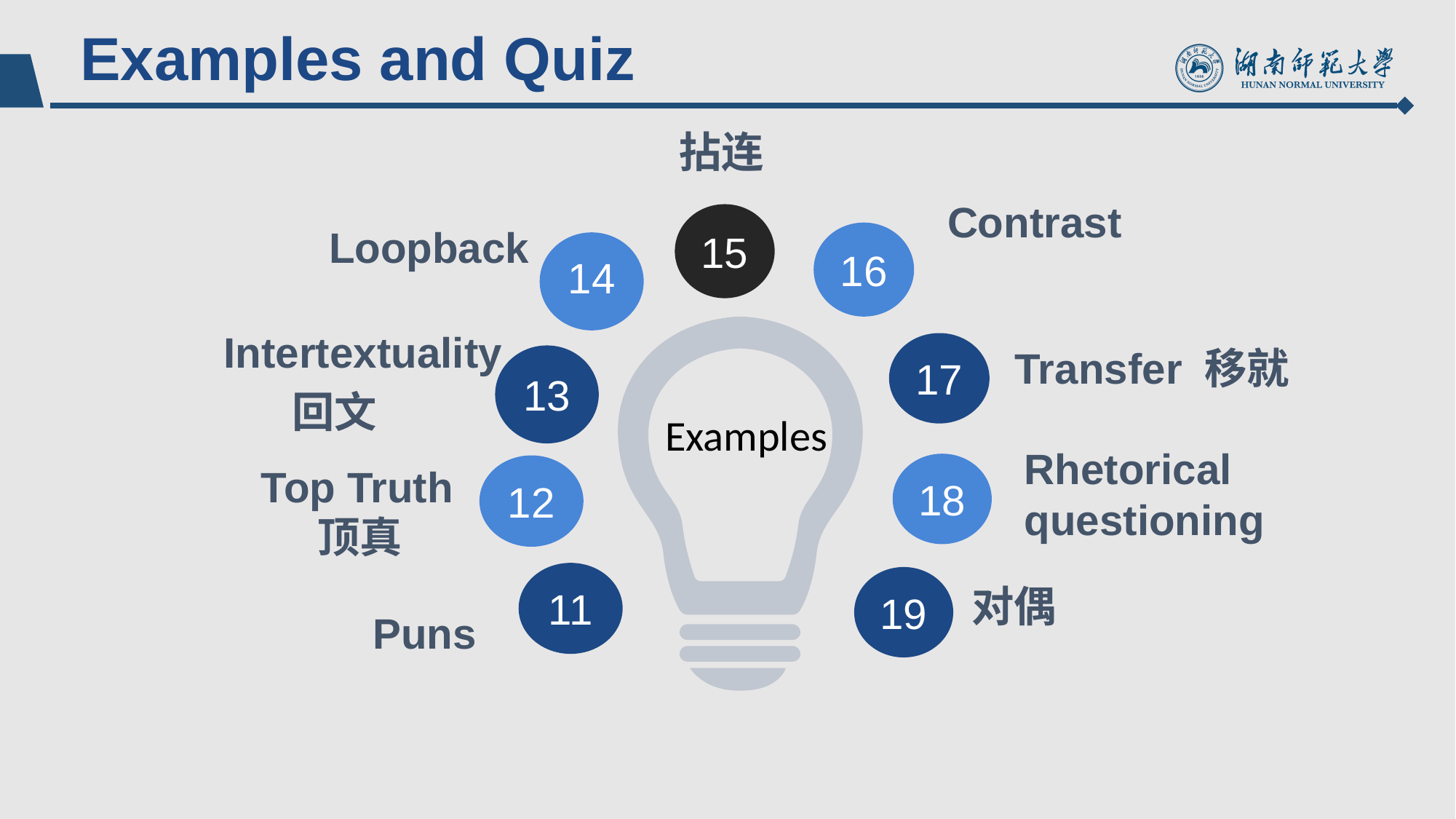

Examples and Quiz
拈连

    Contrast

15
  Loopback
16
14
  Intertextuality
      回文

17
Transfer 移就
13
Examples
Rhetorical  questioning
18
12
 Top Truth  顶真
11
19
对偶
Puns